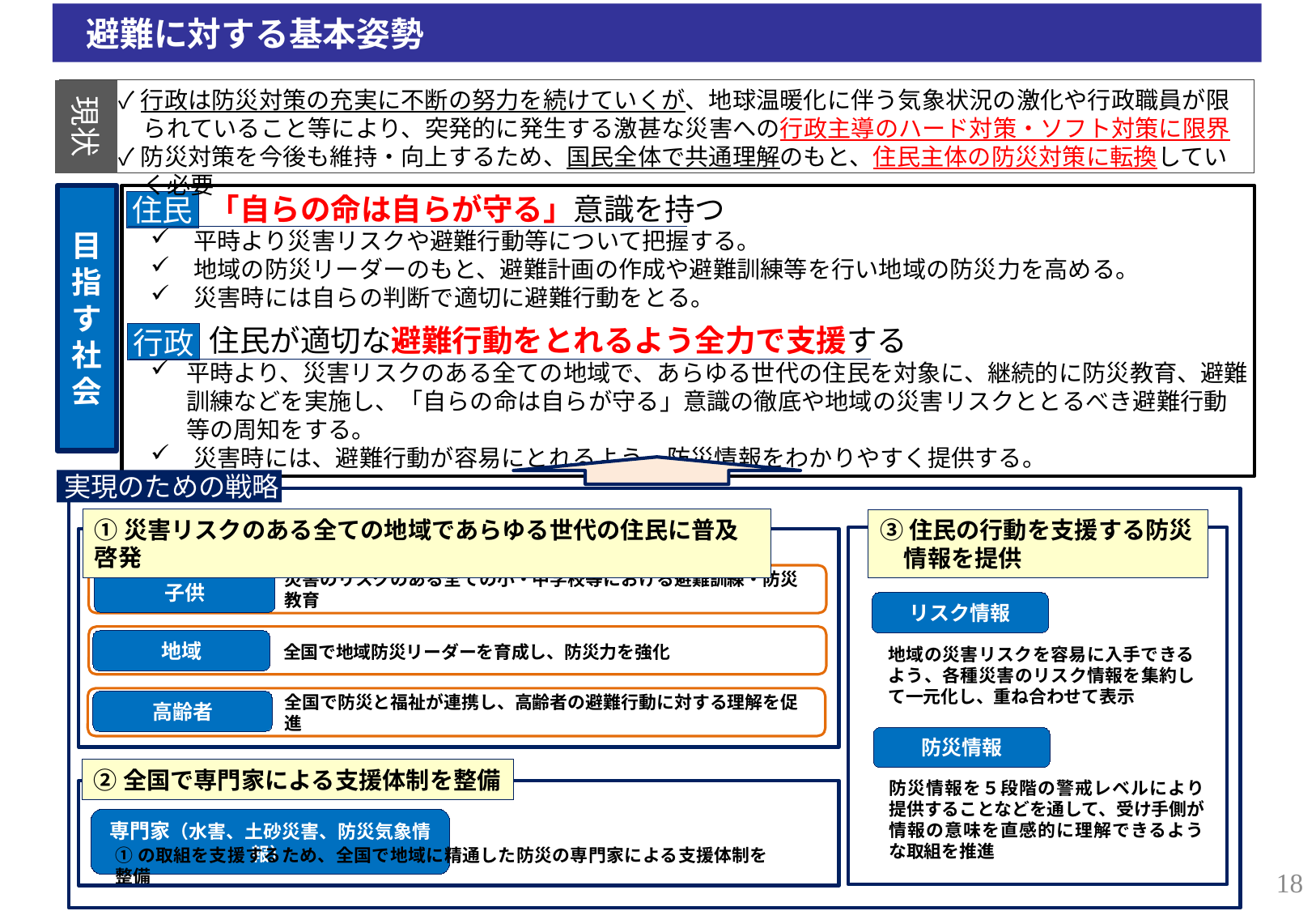

避難に対する基本姿勢
✓行政は防災対策の充実に不断の努力を続けていくが、地球温暖化に伴う気象状況の激化や行政職員が限られていること等により、突発的に発生する激甚な災害への行政主導のハード対策・ソフト対策に限界
✓防災対策を今後も維持・向上するため、国民全体で共通理解のもと、住民主体の防災対策に転換していく必要
現状
	「自らの命は自らが守る」意識を持つ
　平時より災害リスクや避難行動等について把握する。
　地域の防災リーダーのもと、避難計画の作成や避難訓練等を行い地域の防災力を高める。
　災害時には自らの判断で適切に避難行動をとる。
	住民が適切な避難行動をとれるよう全力で支援する
平時より、災害リスクのある全ての地域で、あらゆる世代の住民を対象に、継続的に防災教育、避難訓練などを実施し、「自らの命は自らが守る」意識の徹底や地域の災害リスクととるべき避難行動等の周知をする。
　災害時には、避難行動が容易にとれるよう、防災情報をわかりやすく提供する。
住民
目指す社会
行政

実現のための戦略

①災害リスクのある全ての地域であらゆる世代の住民に普及啓発
③住民の行動を支援する防災情報を提供

災害のリスクのある全ての小・中学校等における避難訓練・防災教育
子供
リスク情報

地域
全国で地域防災リーダーを育成し、防災力を強化
地域の災害リスクを容易に入手できるよう、各種災害のリスク情報を集約して一元化し、重ね合わせて表示

高齢者
全国で防災と福祉が連携し、高齢者の避難行動に対する理解を促進
防災情報
②全国で専門家による支援体制を整備
防災情報を５段階の警戒レベルにより提供することなどを通して、受け手側が情報の意味を直感的に理解できるような取組を推進

専門家（水害、土砂災害、防災気象情報）
①の取組を支援するため、全国で地域に精通した防災の専門家による支援体制を整備
18